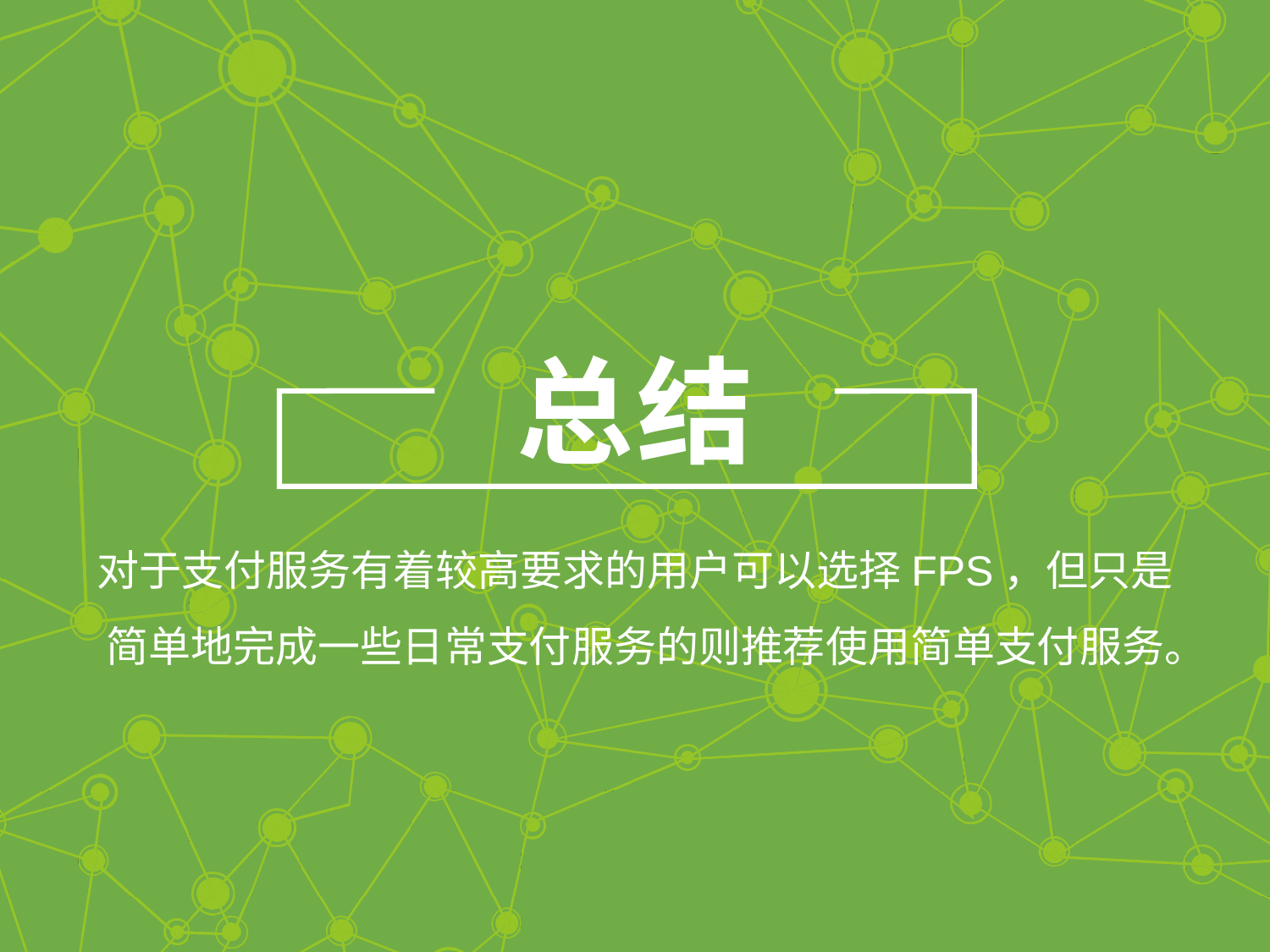

总结

对于支付服务有着较高要求的用户可以选择FPS，但只是简单地完成一些日常支付服务的则推荐使用简单支付服务。